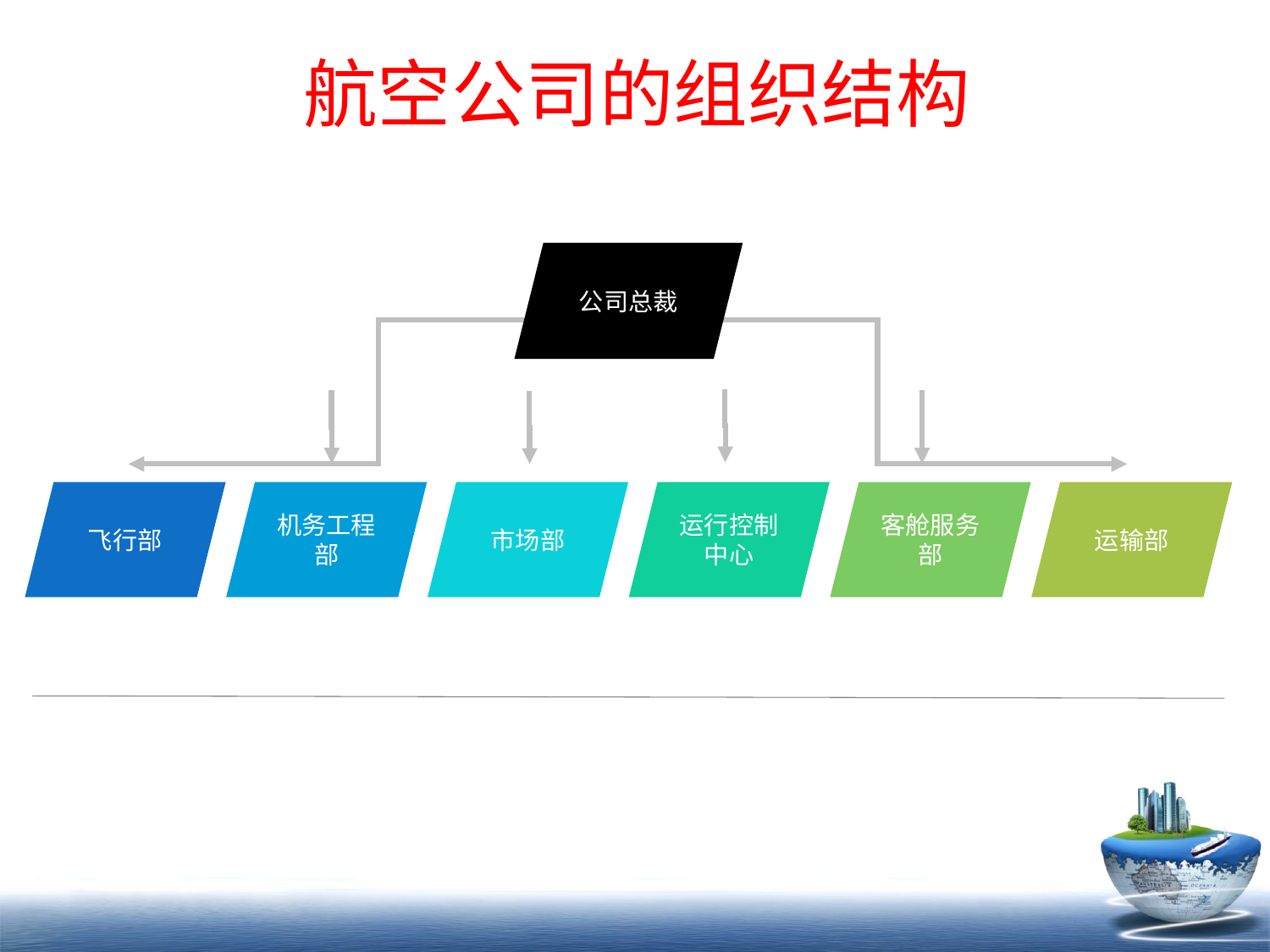

# 航空公司的组织结构
公司总裁
飞行部
机务工程部
市场部
运行控制中心
客舱服务部
运输部